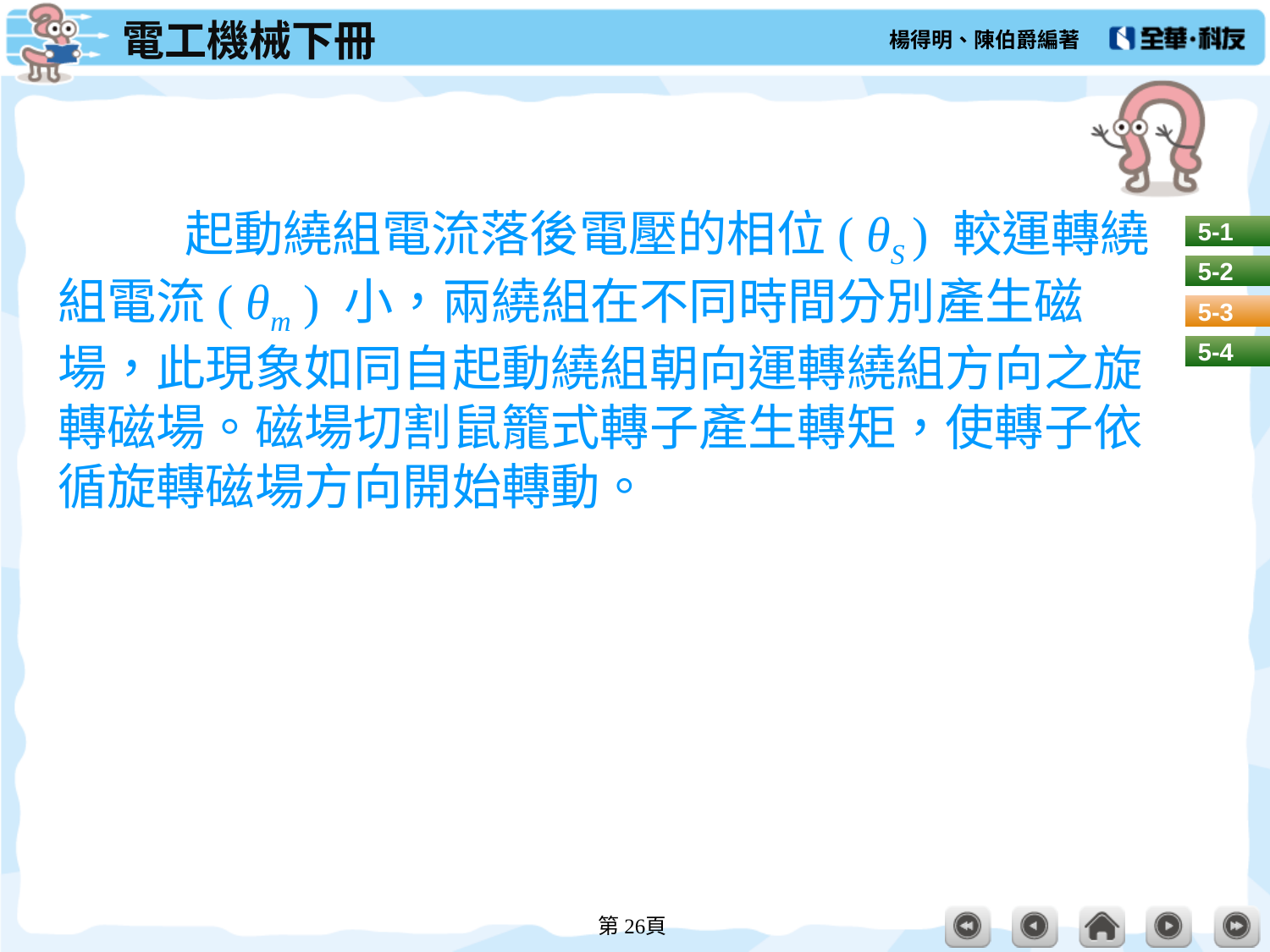

#
	起動繞組電流落後電壓的相位( θS ) 較運轉繞組電流( θm ) 小，兩繞組在不同時間分別產生磁場，此現象如同自起動繞組朝向運轉繞組方向之旋轉磁場。磁場切割鼠籠式轉子產生轉矩，使轉子依循旋轉磁場方向開始轉動。